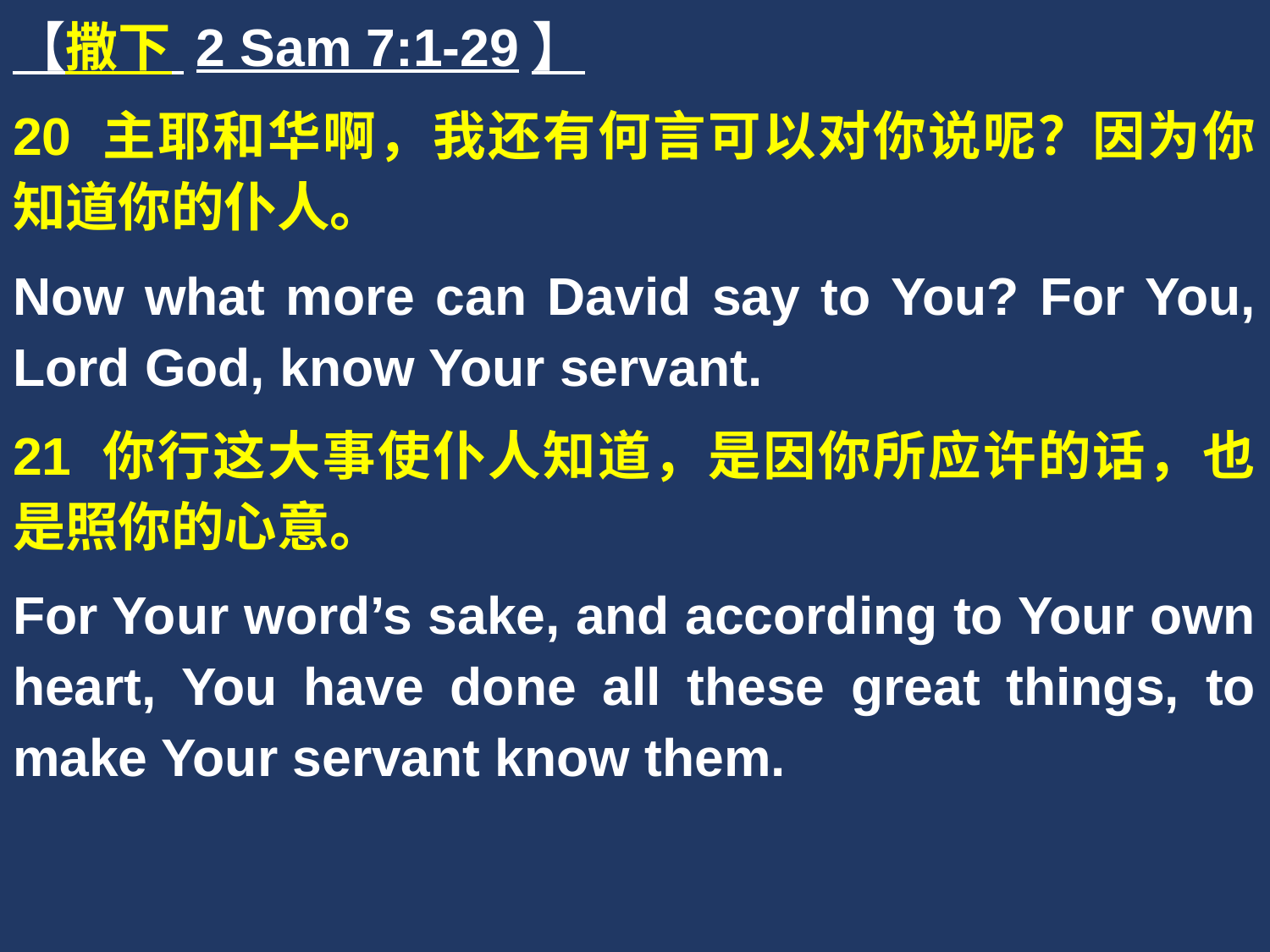

【撒下 2 Sam 7:1-29】
20 主耶和华啊，我还有何言可以对你说呢？因为你知道你的仆人。
Now what more can David say to You? For You, Lord God, know Your servant.
21 你行这大事使仆人知道，是因你所应许的话，也是照你的心意。
For Your word’s sake, and according to Your own heart, You have done all these great things, to make Your servant know them.